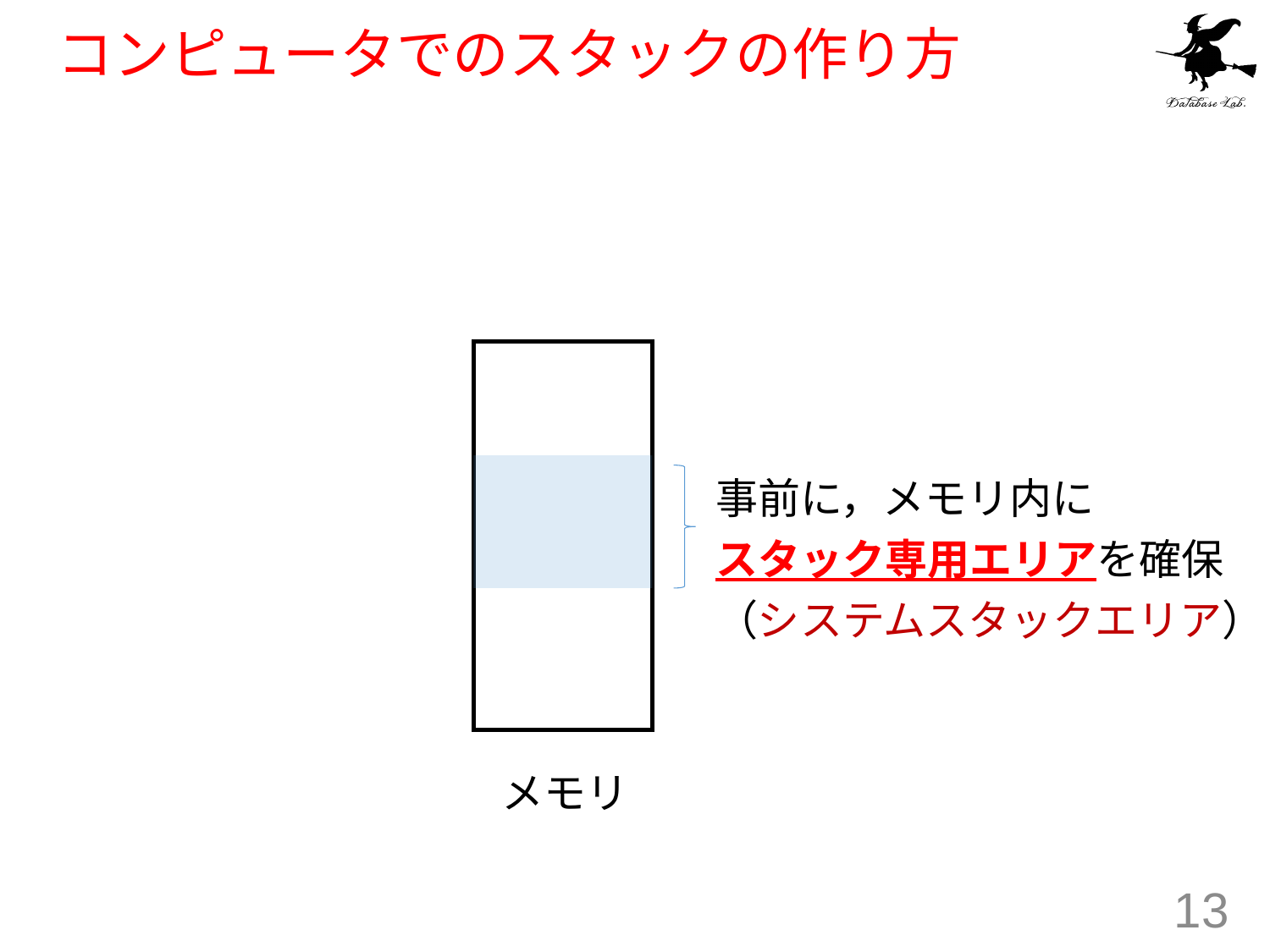

# コンピュータでのスタックの作り方

事前に，メモリ内に
スタック専用エリアを確保
（システムスタックエリア）

メモリ
13